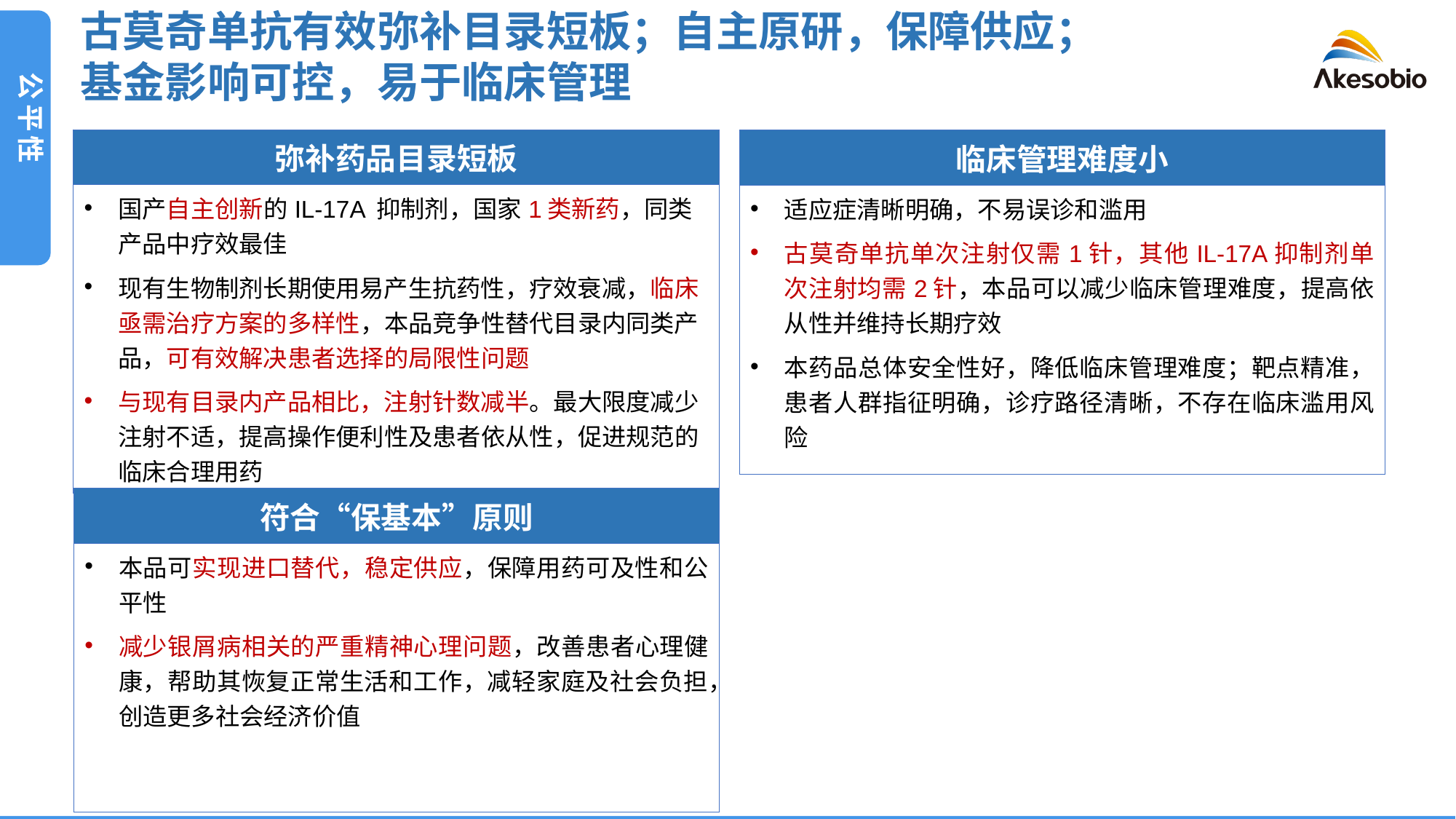

公平性
古莫奇单抗有效弥补目录短板；自主原研，保障供应；
基金影响可控，易于临床管理
| 弥补药品目录短板 |
| --- |
| 国产自主创新的IL-17A 抑制剂，国家1类新药，同类产品中疗效最佳 现有生物制剂长期使用易产生抗药性，疗效衰减，临床亟需治疗方案的多样性，本品竞争性替代目录内同类产品，可有效解决患者选择的局限性问题 与现有目录内产品相比，注射针数减半。最大限度减少注射不适，提高操作便利性及患者依从性，促进规范的临床合理用药 |
| 临床管理难度小 |
| --- |
| 适应症清晰明确，不易误诊和滥用 古莫奇单抗单次注射仅需1针，其他IL-17A抑制剂单次注射均需2针，本品可以减少临床管理难度，提高依从性并维持长期疗效 本药品总体安全性好，降低临床管理难度；靶点精准，患者人群指征明确，诊疗路径清晰，不存在临床滥用风险 |

| 符合“保基本”原则 |
| --- |
| 本品可实现进口替代，稳定供应，保障用药可及性和公平性 减少银屑病相关的严重精神心理问题，改善患者心理健康，帮助其恢复正常生活和工作，减轻家庭及社会负担，创造更多社会经济价值 |